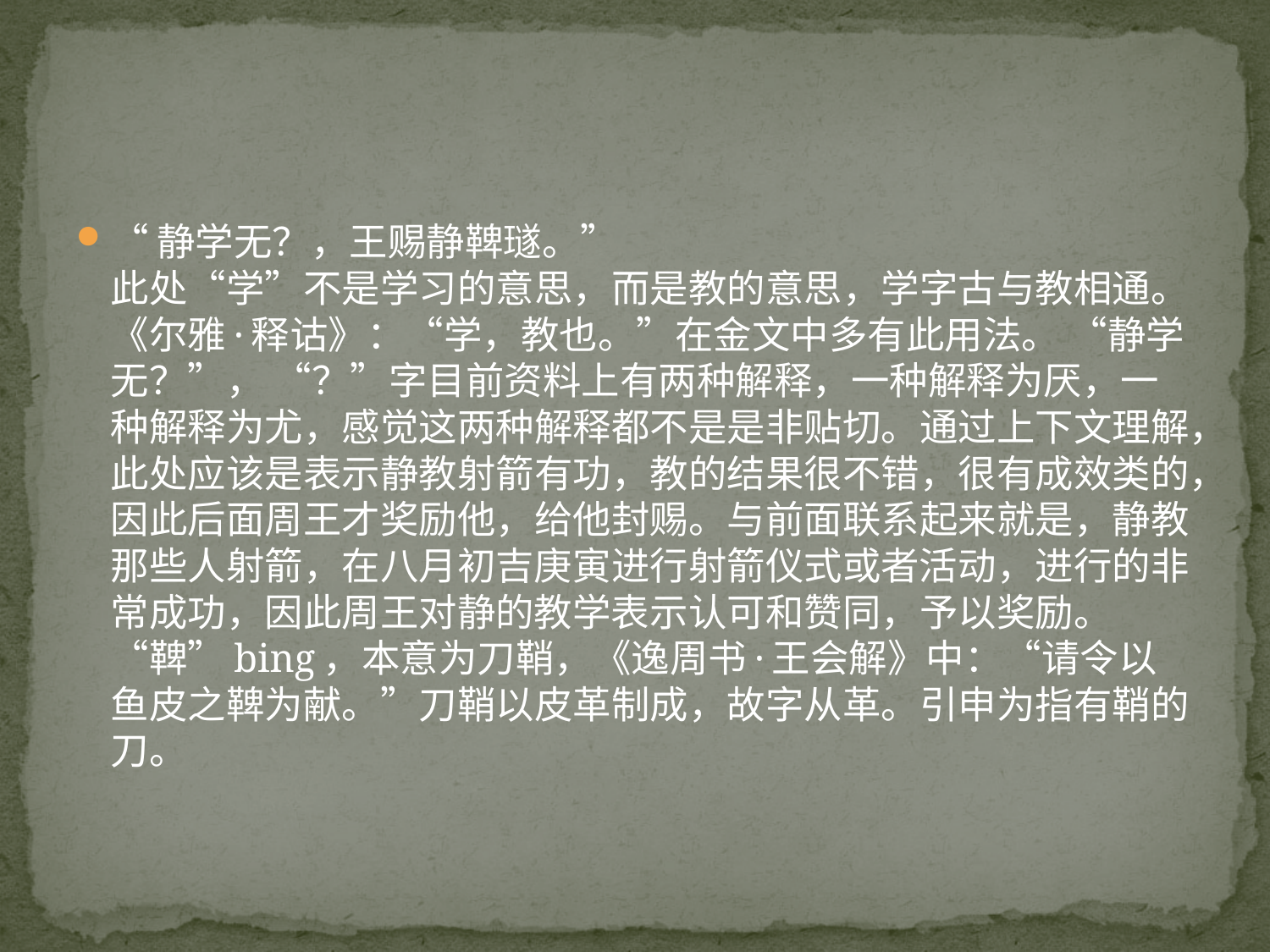

#
“静学无？，王赐静鞞璲。”
此处“学”不是学习的意思，而是教的意思，学字古与教相通。《尔雅·释诂》：“学，教也。”在金文中多有此用法。 “静学无？”， “？”字目前资料上有两种解释，一种解释为厌，一种解释为尤，感觉这两种解释都不是是非贴切。通过上下文理解，此处应该是表示静教射箭有功，教的结果很不错，很有成效类的，因此后面周王才奖励他，给他封赐。与前面联系起来就是，静教那些人射箭，在八月初吉庚寅进行射箭仪式或者活动，进行的非常成功，因此周王对静的教学表示认可和赞同，予以奖励。
“鞞”bing，本意为刀鞘，《逸周书·王会解》中：“请令以鱼皮之鞞为献。”刀鞘以皮革制成，故字从革。引申为指有鞘的刀。